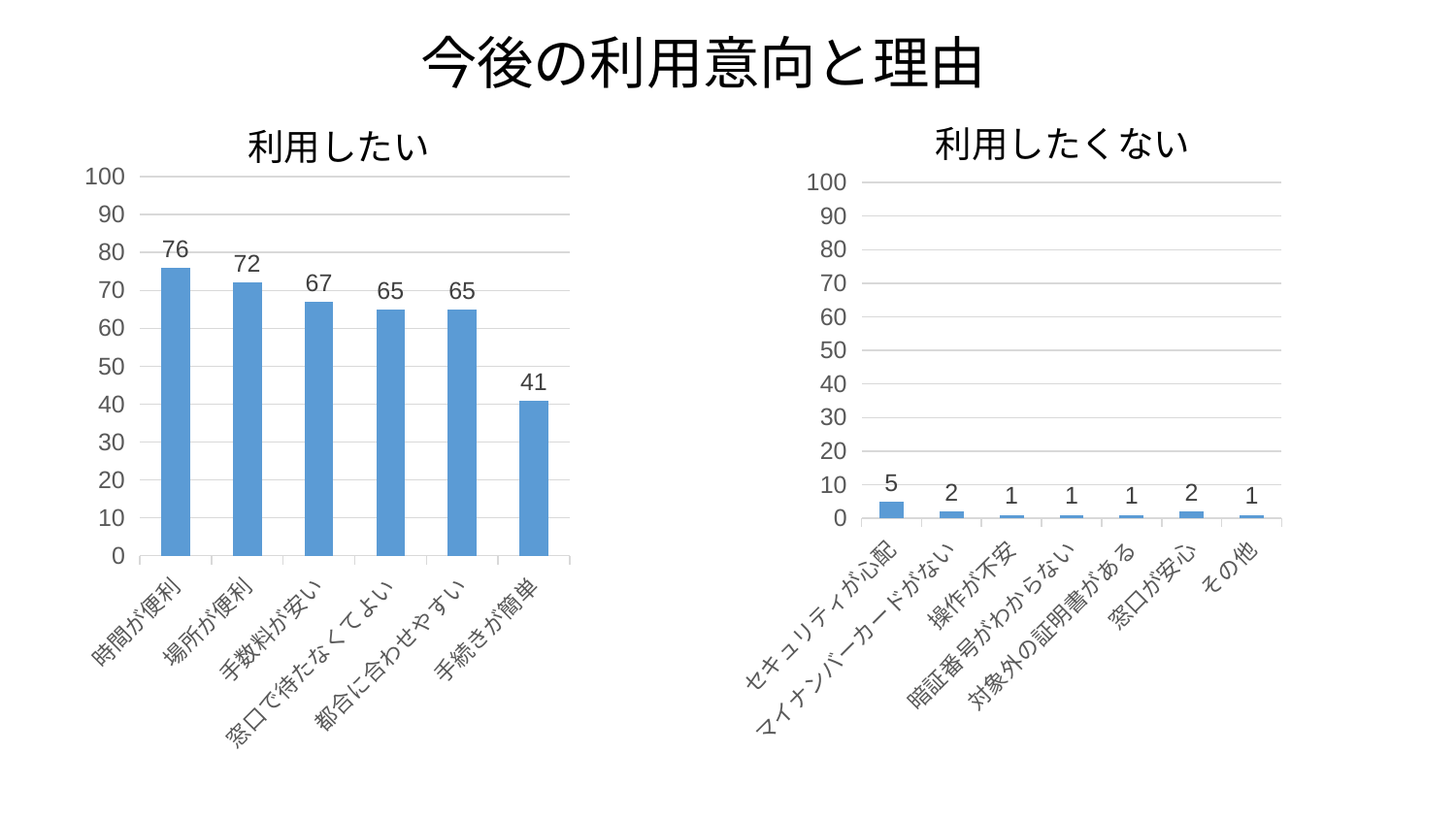

今後の利用意向と理由

### Chart

| Category | 列1 |
|---|---|
| セキュリティが心配 | 5.0 |
| マイナンバーカードがない | 2.0 |
| 操作が不安 | 1.0 |
| 暗証番号がわからない | 1.0 |
| 対象外の証明書がある | 1.0 |
| 窓口が安心 | 2.0 |
| その他 | 1.0 |

### Chart

| Category | 列1 |
|---|---|
| 時間が便利 | 76.0 |
| 場所が便利 | 72.0 |
| 手数料が安い | 67.0 |
| 窓口で待たなくてよい | 65.0 |
| 都合に合わせやすい | 65.0 |
| 手続きが簡単 | 41.0 |